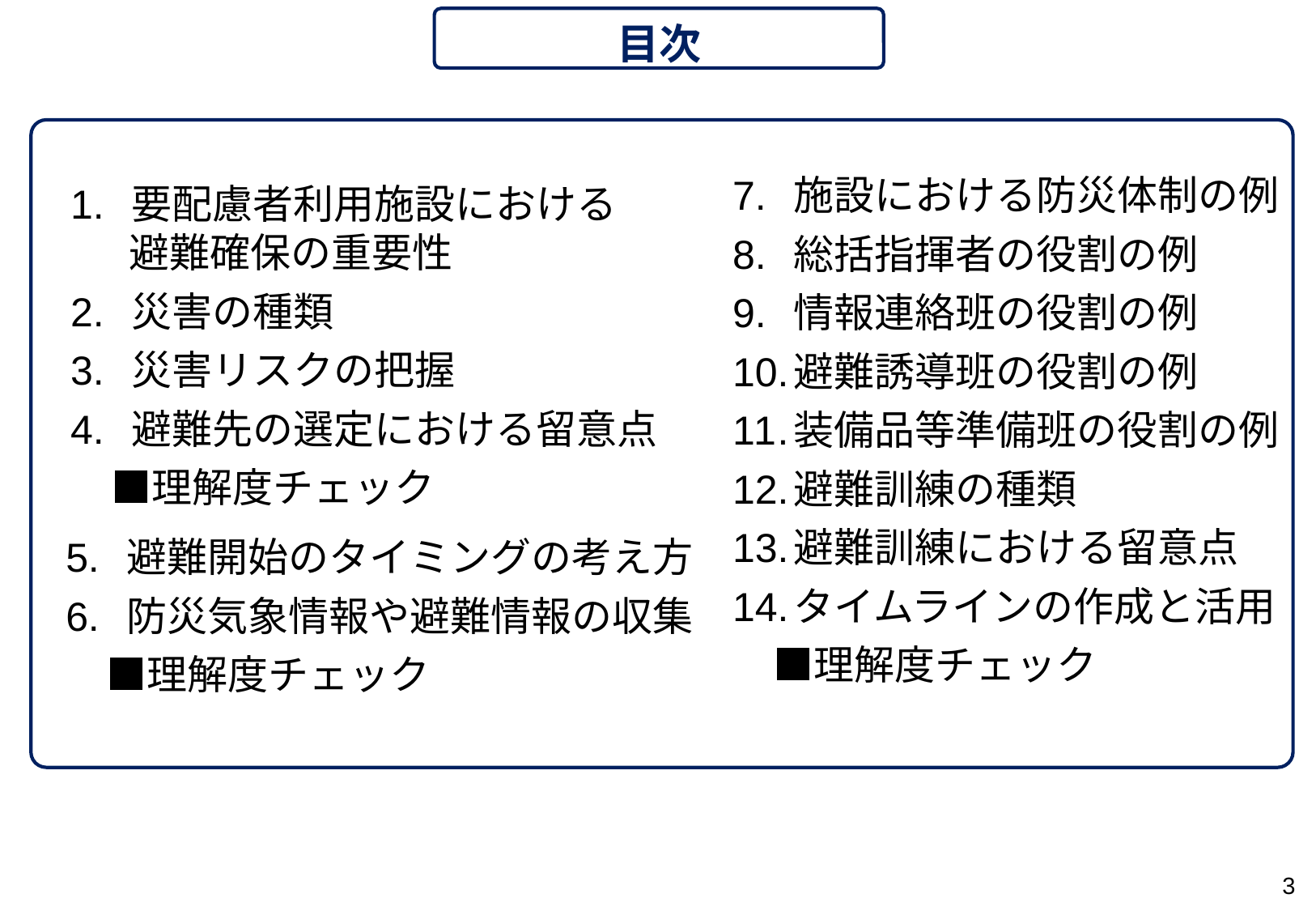

目次

施設における防災体制の例
総括指揮者の役割の例
情報連絡班の役割の例
避難誘導班の役割の例
装備品等準備班の役割の例
避難訓練の種類
避難訓練における留意点
タイムラインの作成と活用
　■理解度チェック

要配慮者利用施設における
　  避難確保の重要性
災害の種類
災害リスクの把握
避難先の選定における留意点
　■理解度チェック
避難開始のタイミングの考え方
防災気象情報や避難情報の収集
　■理解度チェック

3